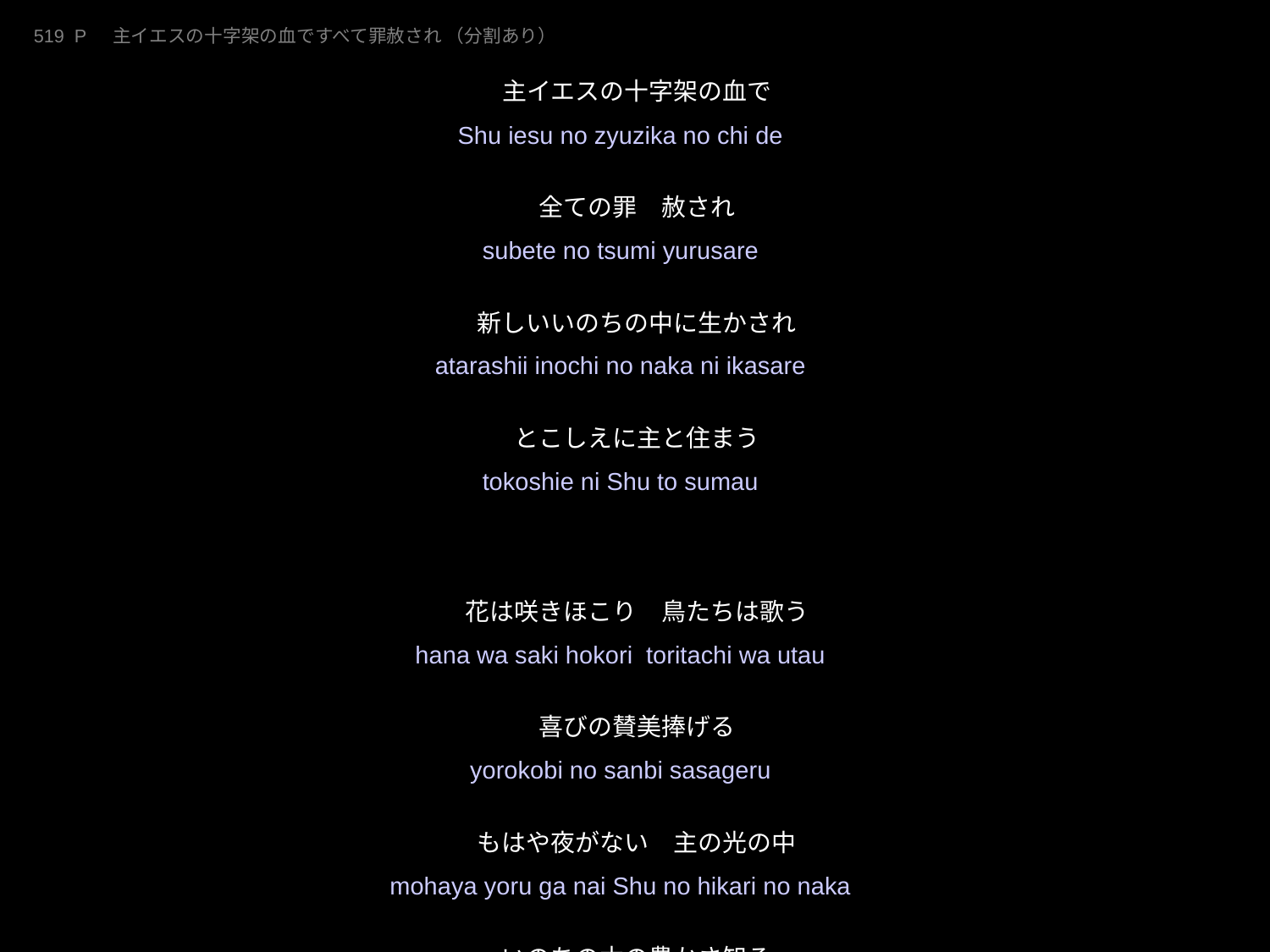

190901_pp-beto.ppt
しゅいえすのじゅうじかのちですべてつみゆるされ
★W
見つめ続けます
519  P　主イエスの十字架の血ですべて罪赦され （分割あり）を
173 G W イエスわが王賛美で迎えん
主イエスの十字架の血で

全ての罪　赦され

新しいいのちの中に生かされ

とこしえに主と住まう

花は咲きほこり　鳥たちは歌う

喜びの賛美捧げる

もはや夜がない　主の光の中

いのちの木の豊かさ知る
★４
Shu iesu no zyuzika no chi de

subete no tsumi yurusare

atarashii inochi no naka ni ikasare

tokoshie ni Shu to sumau

hana wa saki hokori  toritachi wa utau

yorokobi no sanbi sasageru

mohaya yoru ga nai Shu no hikari no naka

inochi no ki no yutakasa shiru